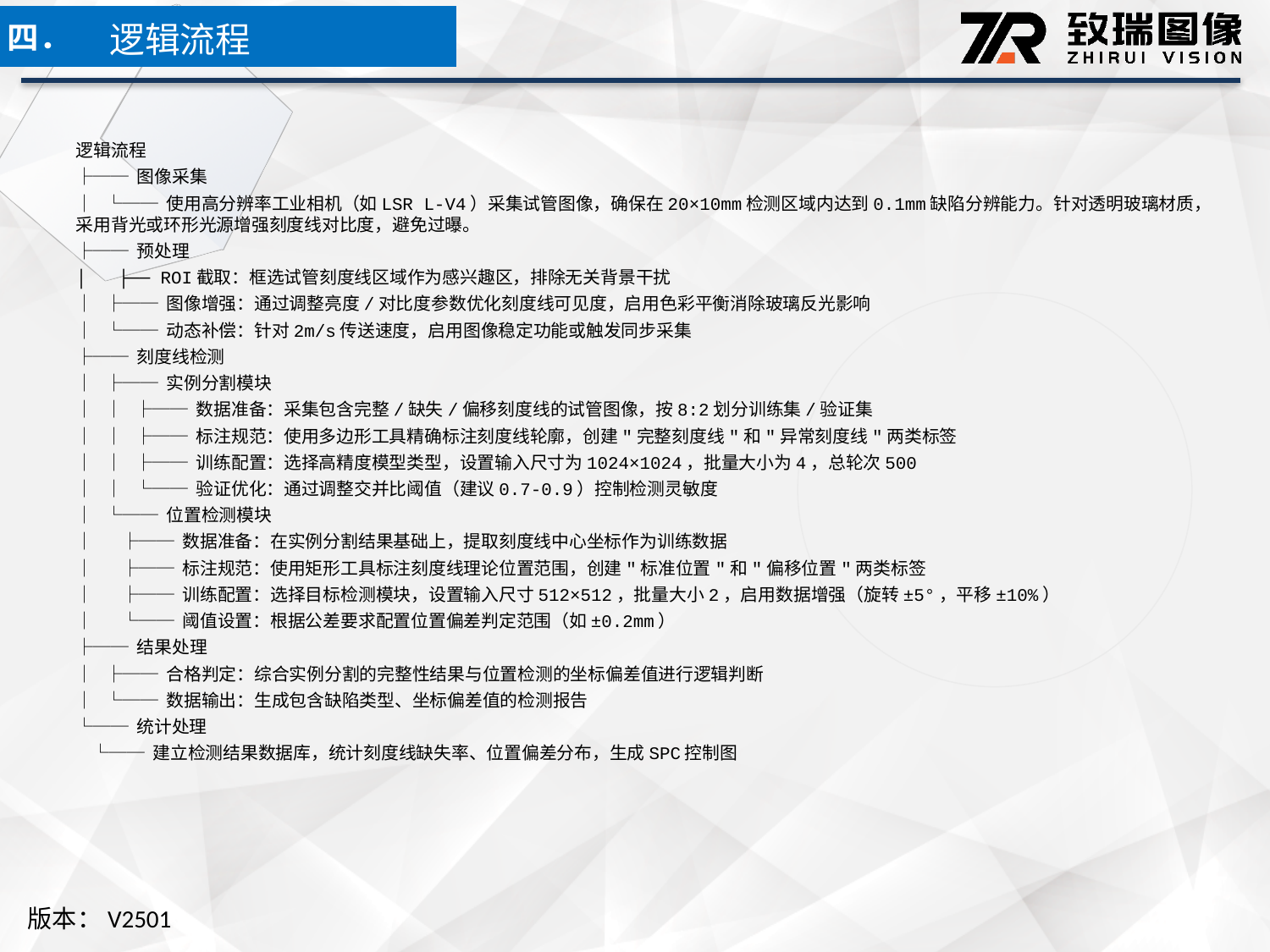

逻辑流程
四．

逻辑流程
├── 图像采集
│   └── 使用高分辨率工业相机（如LSR L-V4）采集试管图像，确保在20×10mm检测区域内达到0.1mm缺陷分辨能力。针对透明玻璃材质，采用背光或环形光源增强刻度线对比度，避免过曝。
├── 预处理
│   ├── ROI截取：框选试管刻度线区域作为感兴趣区，排除无关背景干扰
│   ├── 图像增强：通过调整亮度/对比度参数优化刻度线可见度，启用色彩平衡消除玻璃反光影响
│   └── 动态补偿：针对2m/s传送速度，启用图像稳定功能或触发同步采集
├── 刻度线检测
│   ├── 实例分割模块
│   │   ├── 数据准备：采集包含完整/缺失/偏移刻度线的试管图像，按8:2划分训练集/验证集
│   │   ├── 标注规范：使用多边形工具精确标注刻度线轮廓，创建"完整刻度线"和"异常刻度线"两类标签
│   │   ├── 训练配置：选择高精度模型类型，设置输入尺寸为1024×1024，批量大小为4，总轮次500
│   │   └── 验证优化：通过调整交并比阈值（建议0.7-0.9）控制检测灵敏度
│   └── 位置检测模块
│       ├── 数据准备：在实例分割结果基础上，提取刻度线中心坐标作为训练数据
│       ├── 标注规范：使用矩形工具标注刻度线理论位置范围，创建"标准位置"和"偏移位置"两类标签
│       ├── 训练配置：选择目标检测模块，设置输入尺寸512×512，批量大小2，启用数据增强（旋转±5°，平移±10%）
│       └── 阈值设置：根据公差要求配置位置偏差判定范围（如±0.2mm）
├── 结果处理
│   ├── 合格判定：综合实例分割的完整性结果与位置检测的坐标偏差值进行逻辑判断
│   └── 数据输出：生成包含缺陷类型、坐标偏差值的检测报告
└── 统计处理
    └── 建立检测结果数据库，统计刻度线缺失率、位置偏差分布，生成SPC控制图